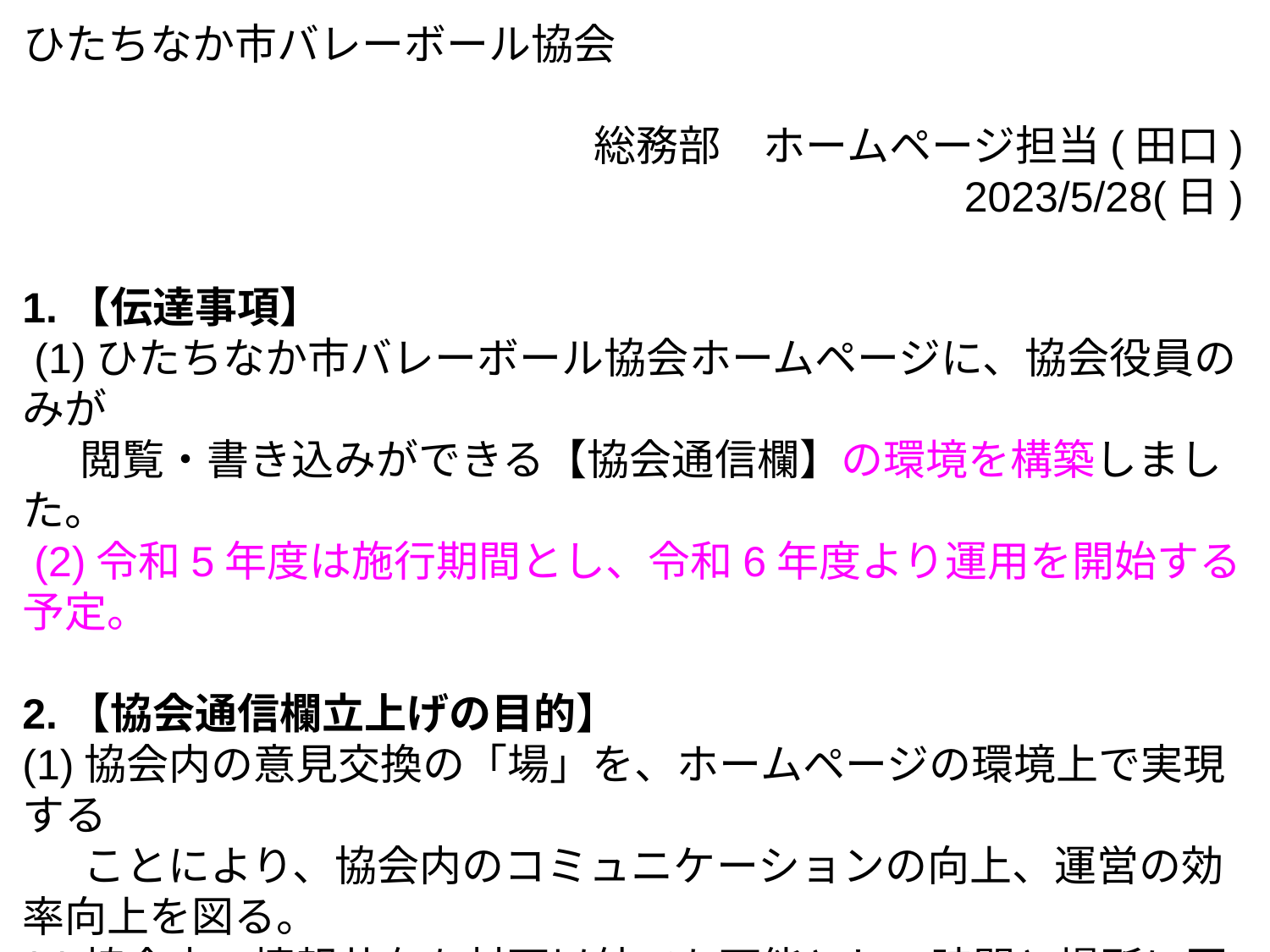

ひたちなか市バレーボール協会

総務部　ホームページ担当(田口)
2023/5/28(日)
1.【伝達事項】
 (1)ひたちなか市バレーボール協会ホームページに、協会役員のみが
     閲覧・書き込みができる【協会通信欄】の環境を構築しました。
 (2)令和5年度は施行期間とし、令和6年度より運用を開始する予定。

2.【協会通信欄立上げの目的】
(1)協会内の意見交換の「場」を、ホームページの環境上で実現する
　  ことにより、協会内のコミュニケーションの向上、運営の効率向上を図る。
(2)協会内の情報共有を対面以外でも可能とし、時間と場所に囚わ
　  れない運営の一助とする。
(3)ペーパーレスによる経費削減、会議回数の削減、および会議時間
　  の短縮を図る。